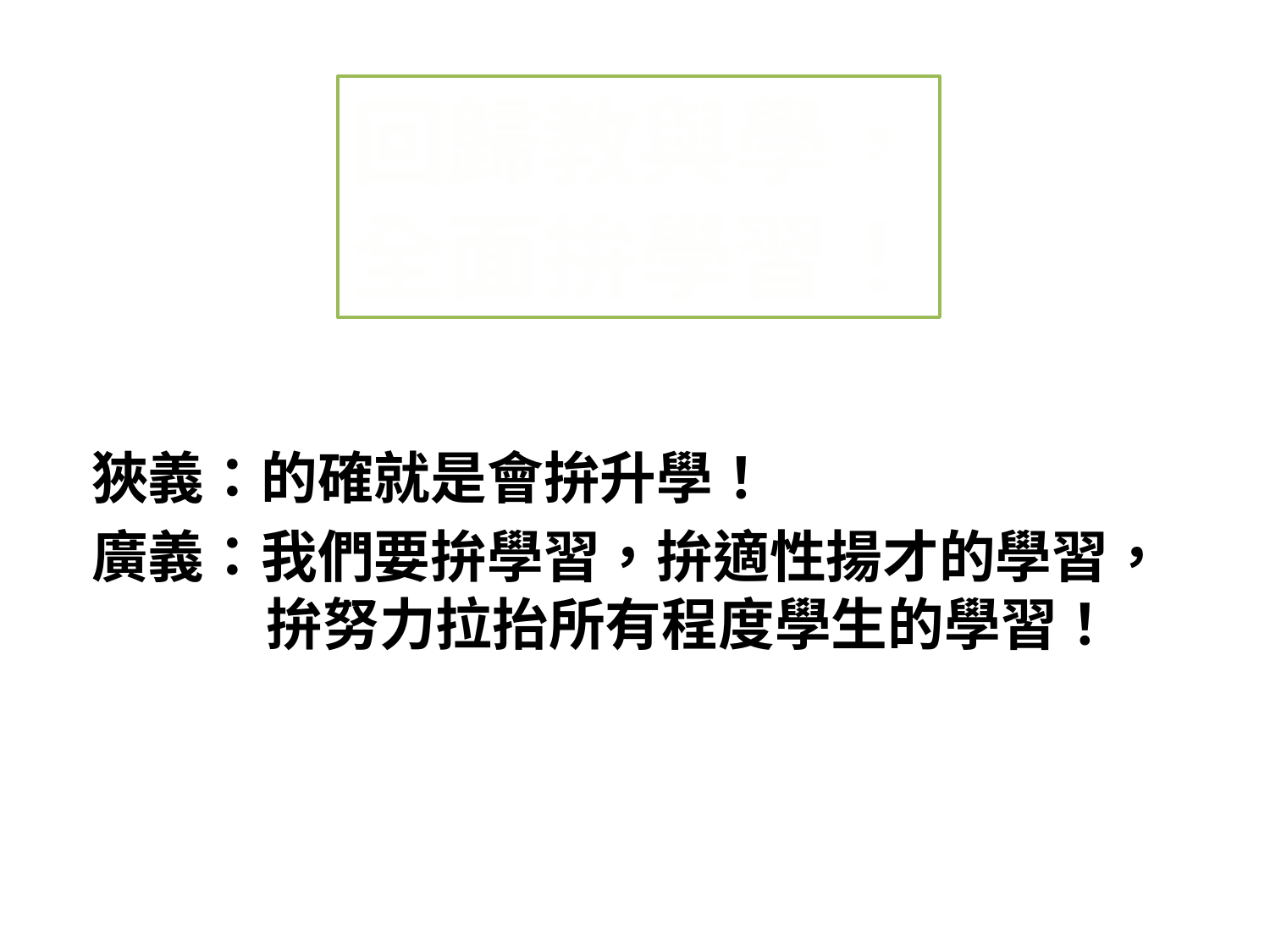

回歸教與學，
全面拚學習！
狹義：的確就是會拚升學！
廣義：我們要拚學習，拚適性揚才的學習，拚努力拉抬所有程度學生的學習！